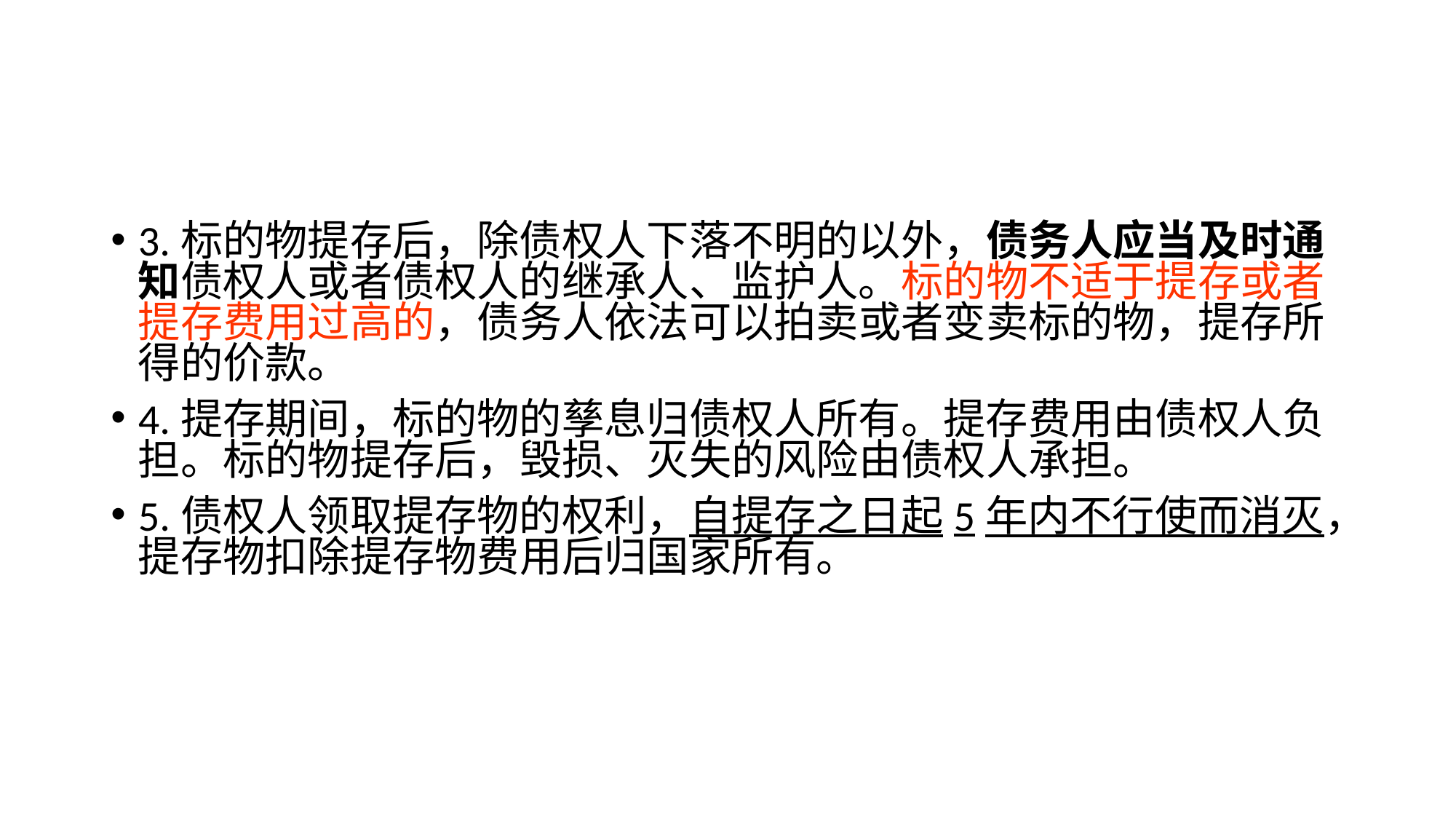

#
3.标的物提存后，除债权人下落不明的以外，债务人应当及时通知债权人或者债权人的继承人、监护人。标的物不适于提存或者提存费用过高的，债务人依法可以拍卖或者变卖标的物，提存所得的价款。
4.提存期间，标的物的孳息归债权人所有。提存费用由债权人负担。标的物提存后，毁损、灭失的风险由债权人承担。
5.债权人领取提存物的权利，自提存之日起5年内不行使而消灭，提存物扣除提存物费用后归国家所有。